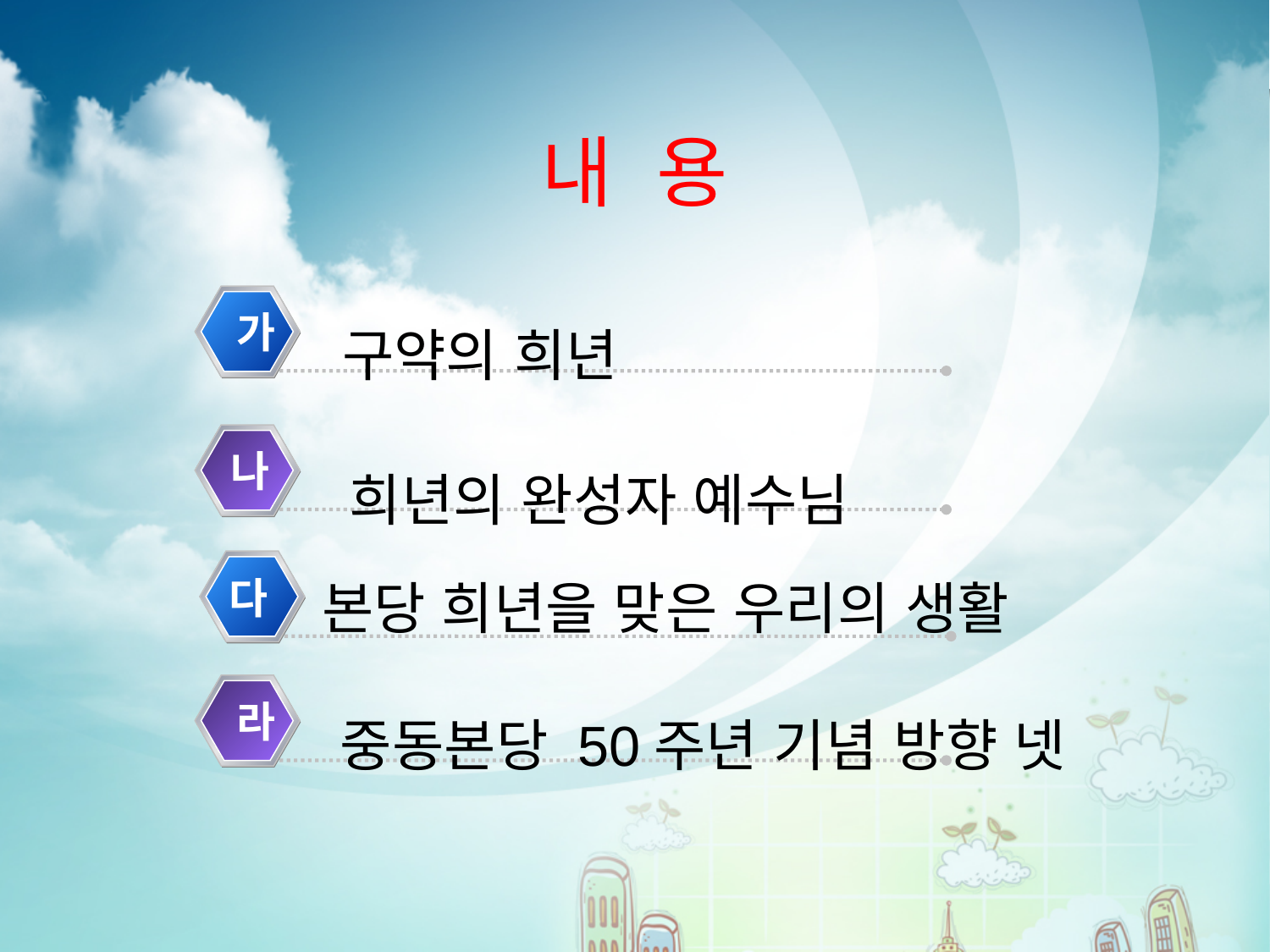

# 내  용
구약의 희년

가

희년의 완성자 예수님

나

다
3
본당 희년을 맞은 우리의 생활

중동본당 50주년 기념 방향 넷

4
라